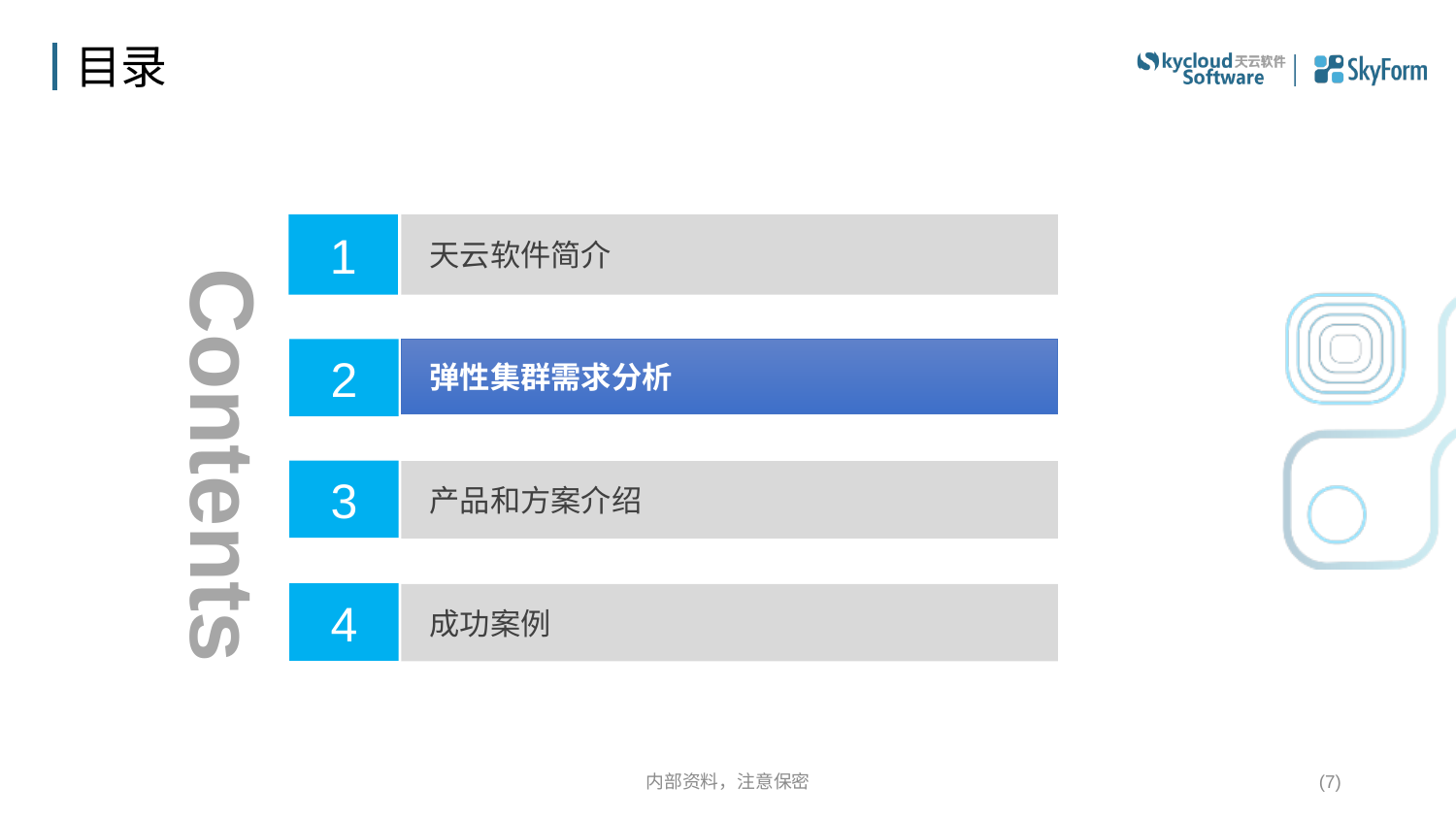

# 目录
1
 天云软件简介
Contents
2
 弹性集群需求分析
3
 产品和方案介绍
4
 成功案例
内部资料，注意保密
7